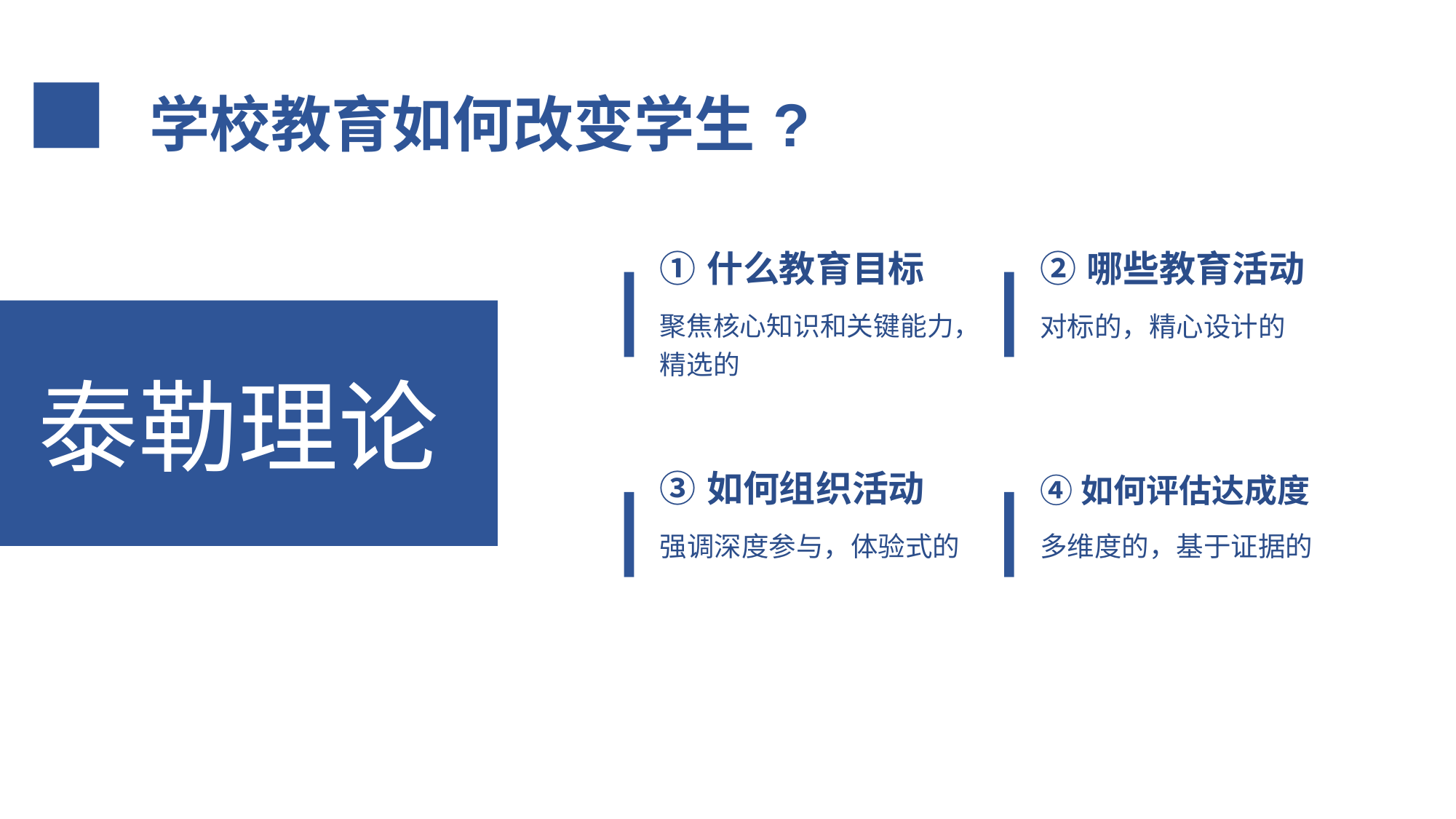

■ 学校教育如何改变学生?
①什么教育目标
②哪些教育活动

聚焦核心知识和关键能力，精选的
对标的，精心设计的

泰勒理论
③如何组织活动
④如何评估达成度

强调深度参与，体验式的
多维度的，基于证据的